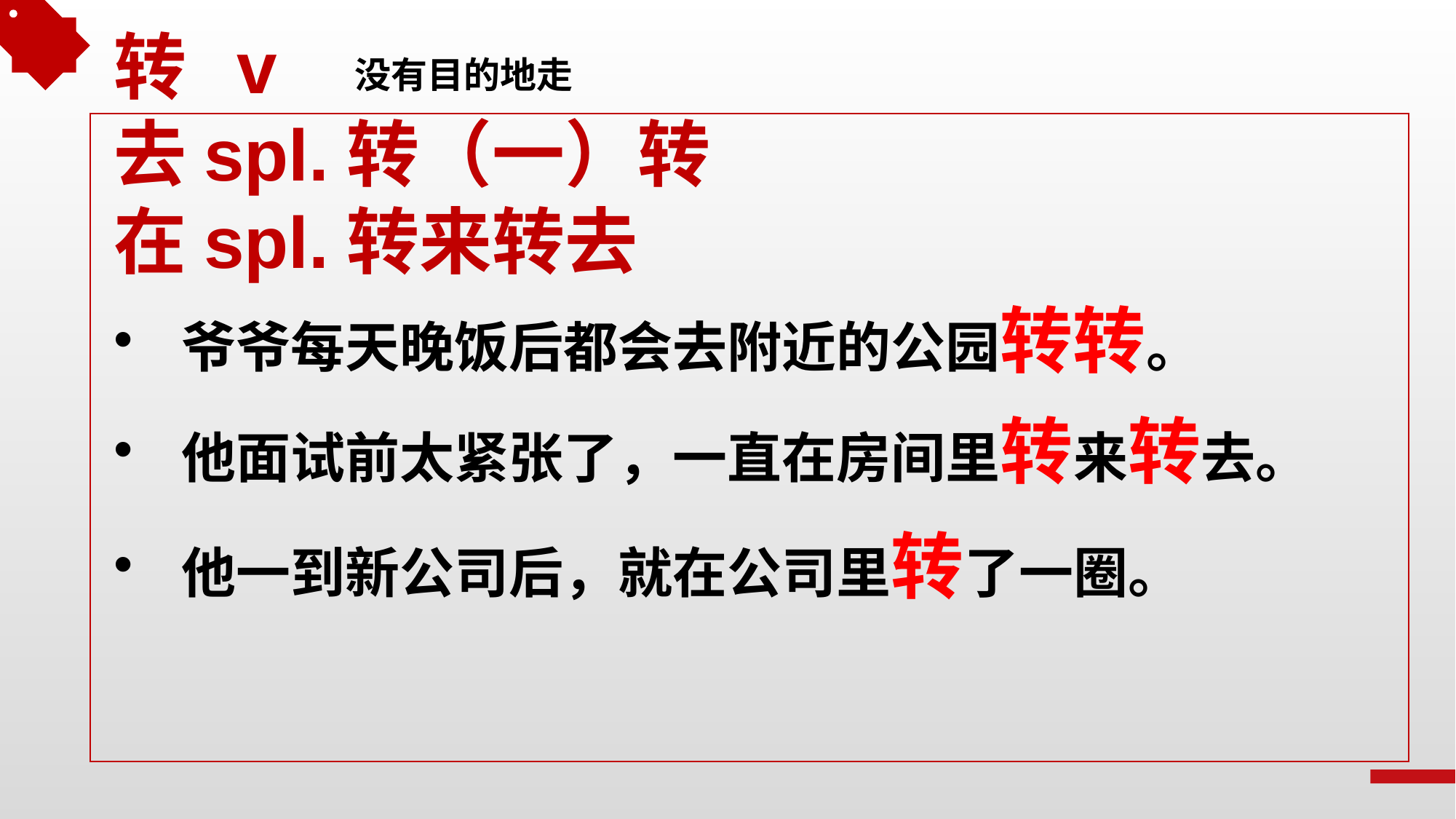

转  v
去spl.转（一）转
在spl.转来转去
没有目的地走

爷爷每天晚饭后都会去附近的公园转转。
他面试前太紧张了，一直在房间里转来转去。
他一到新公司后，就在公司里转了一圈。